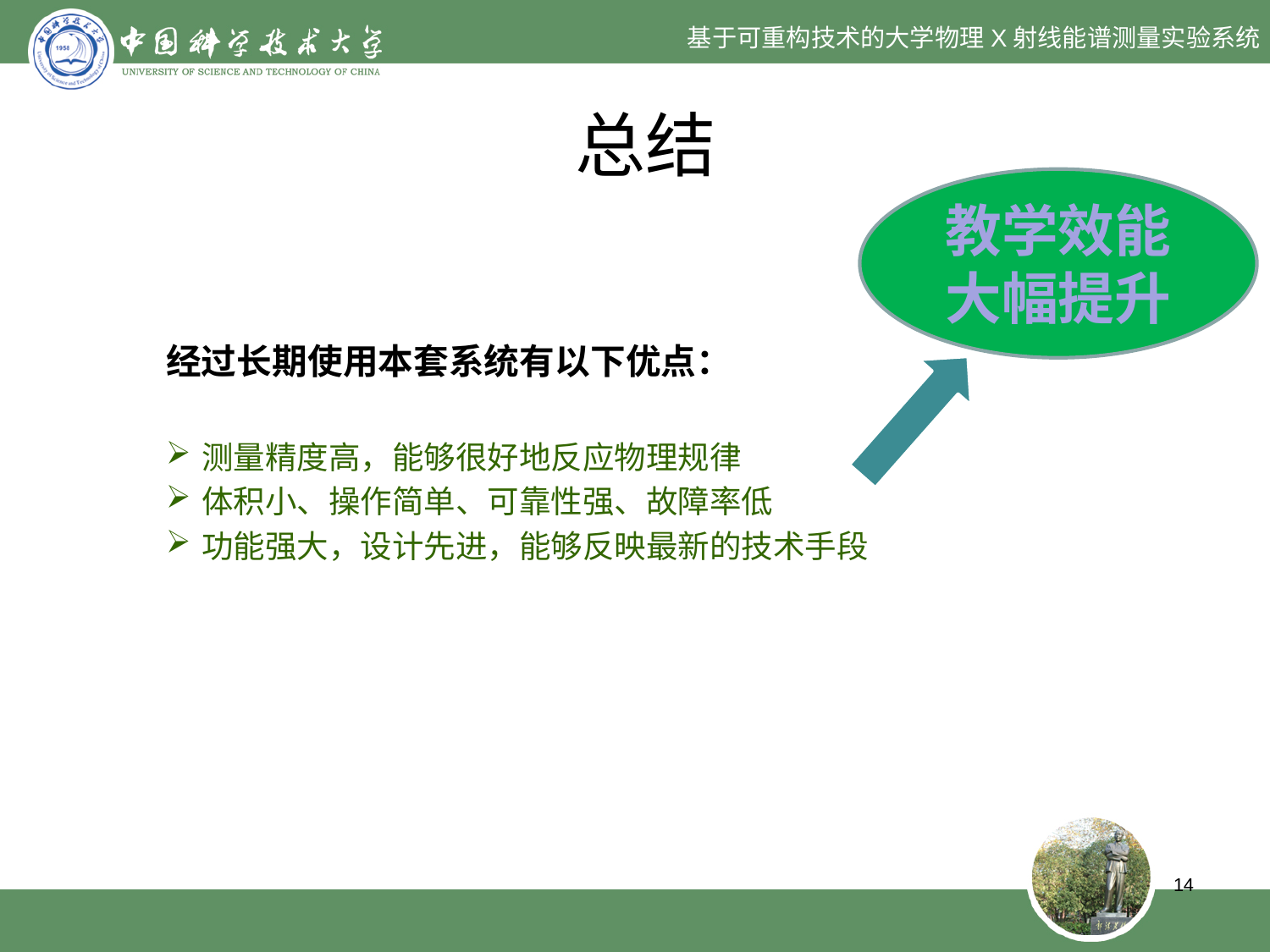

基于可重构技术的大学物理X射线能谱测量实验系统
# 总结
教学效能大幅提升
经过长期使用本套系统有以下优点：

测量精度高，能够很好地反应物理规律
体积小、操作简单、可靠性强、故障率低
功能强大，设计先进，能够反映最新的技术手段

14